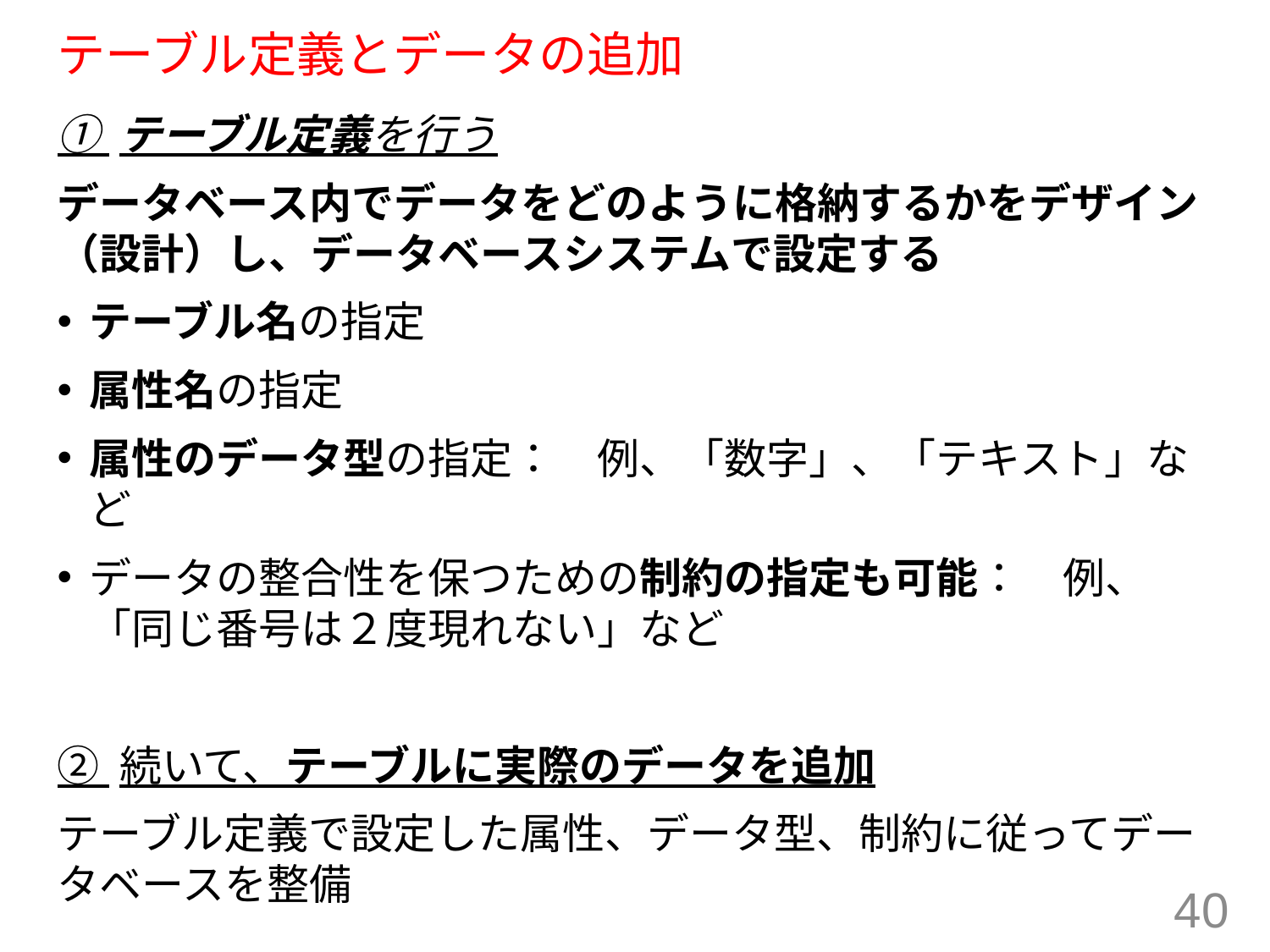

# テーブル定義とデータの追加
① テーブル定義を行う
データベース内でデータをどのように格納するかをデザイン（設計）し、データベースシステムで設定する
テーブル名の指定
属性名の指定
属性のデータ型の指定：　例、「数字」、「テキスト」など
データの整合性を保つための制約の指定も可能：　例、「同じ番号は２度現れない」など

② 続いて、テーブルに実際のデータを追加
テーブル定義で設定した属性、データ型、制約に従ってデータベースを整備
40